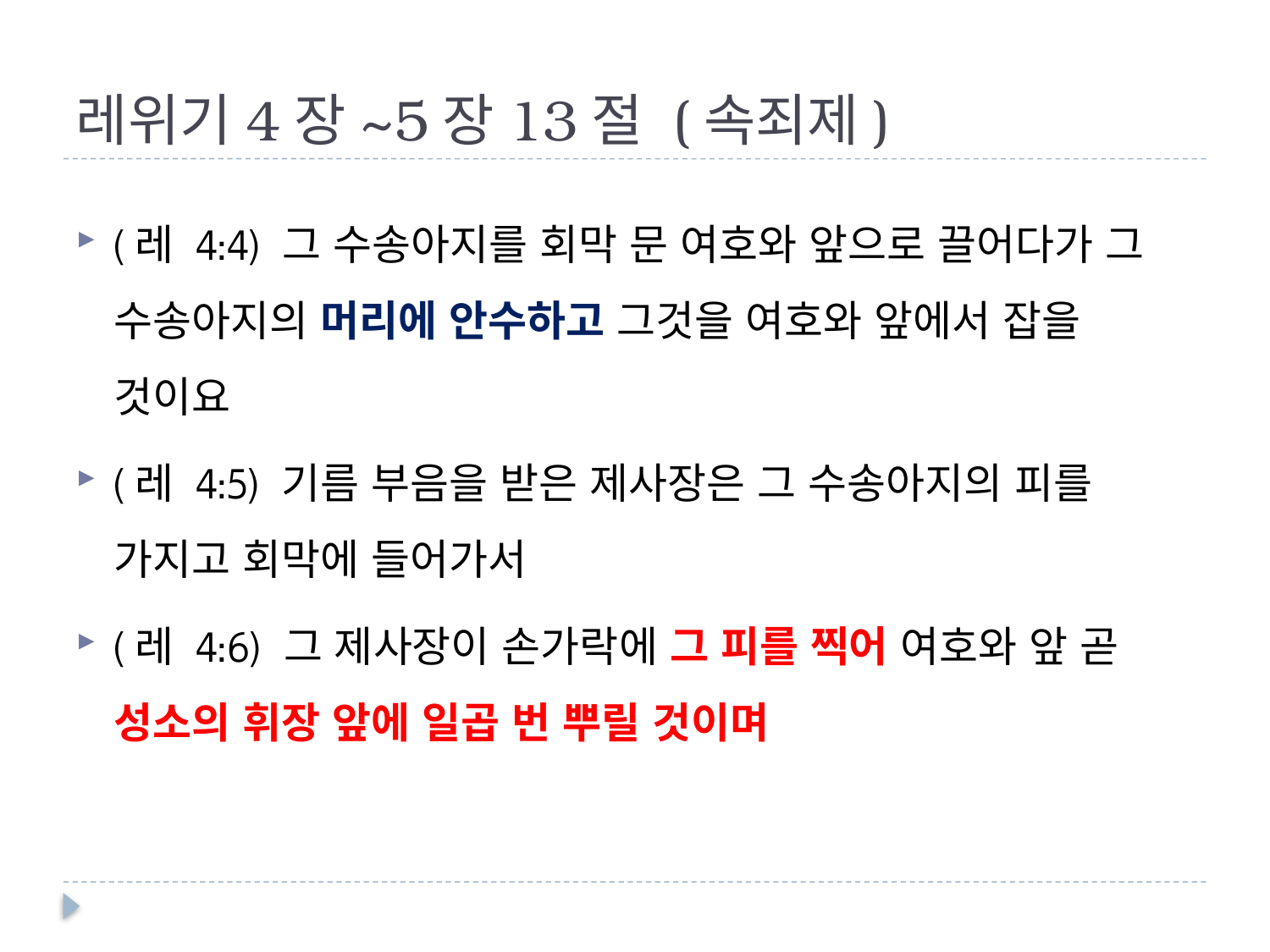

# 레위기4장~5장13절 (속죄제)
(레 4:4) 그 수송아지를 회막 문 여호와 앞으로 끌어다가 그 수송아지의 머리에 안수하고 그것을 여호와 앞에서 잡을 것이요
(레 4:5) 기름 부음을 받은 제사장은 그 수송아지의 피를 가지고 회막에 들어가서
(레 4:6) 그 제사장이 손가락에 그 피를 찍어 여호와 앞 곧 성소의 휘장 앞에 일곱 번 뿌릴 것이며